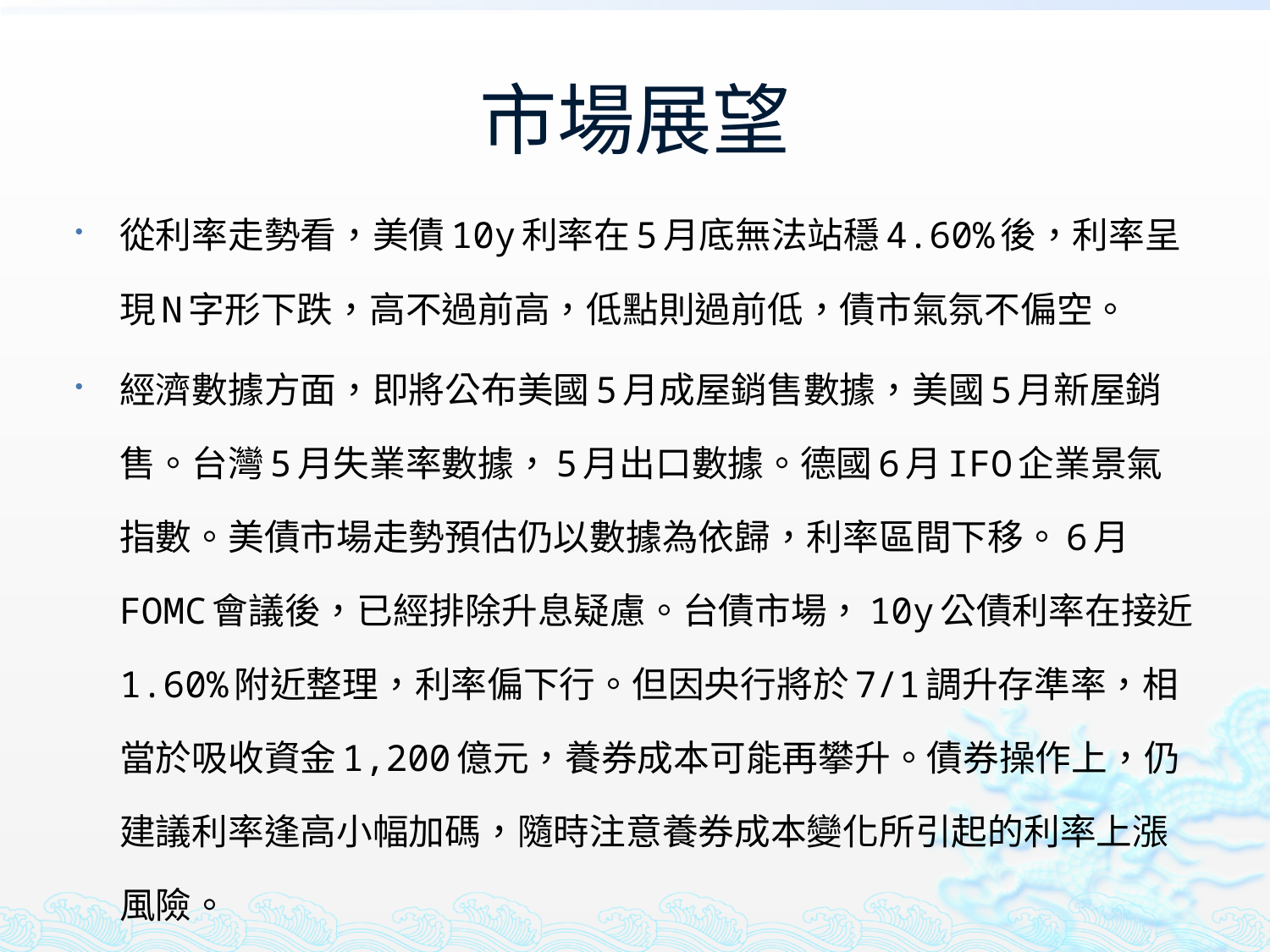

# 市場展望
從利率走勢看，美債10y利率在5月底無法站穩4.60%後，利率呈現N字形下跌，高不過前高，低點則過前低，債市氣氛不偏空。
經濟數據方面，即將公布美國5月成屋銷售數據，美國5月新屋銷售。台灣5月失業率數據，5月出口數據。德國6月IFO企業景氣指數。美債市場走勢預估仍以數據為依歸，利率區間下移。6月FOMC會議後，已經排除升息疑慮。台債市場，10y公債利率在接近1.60%附近整理，利率偏下行。但因央行將於7/1調升存準率，相當於吸收資金1,200億元，養券成本可能再攀升。債券操作上，仍建議利率逢高小幅加碼，隨時注意養券成本變化所引起的利率上漲風險。